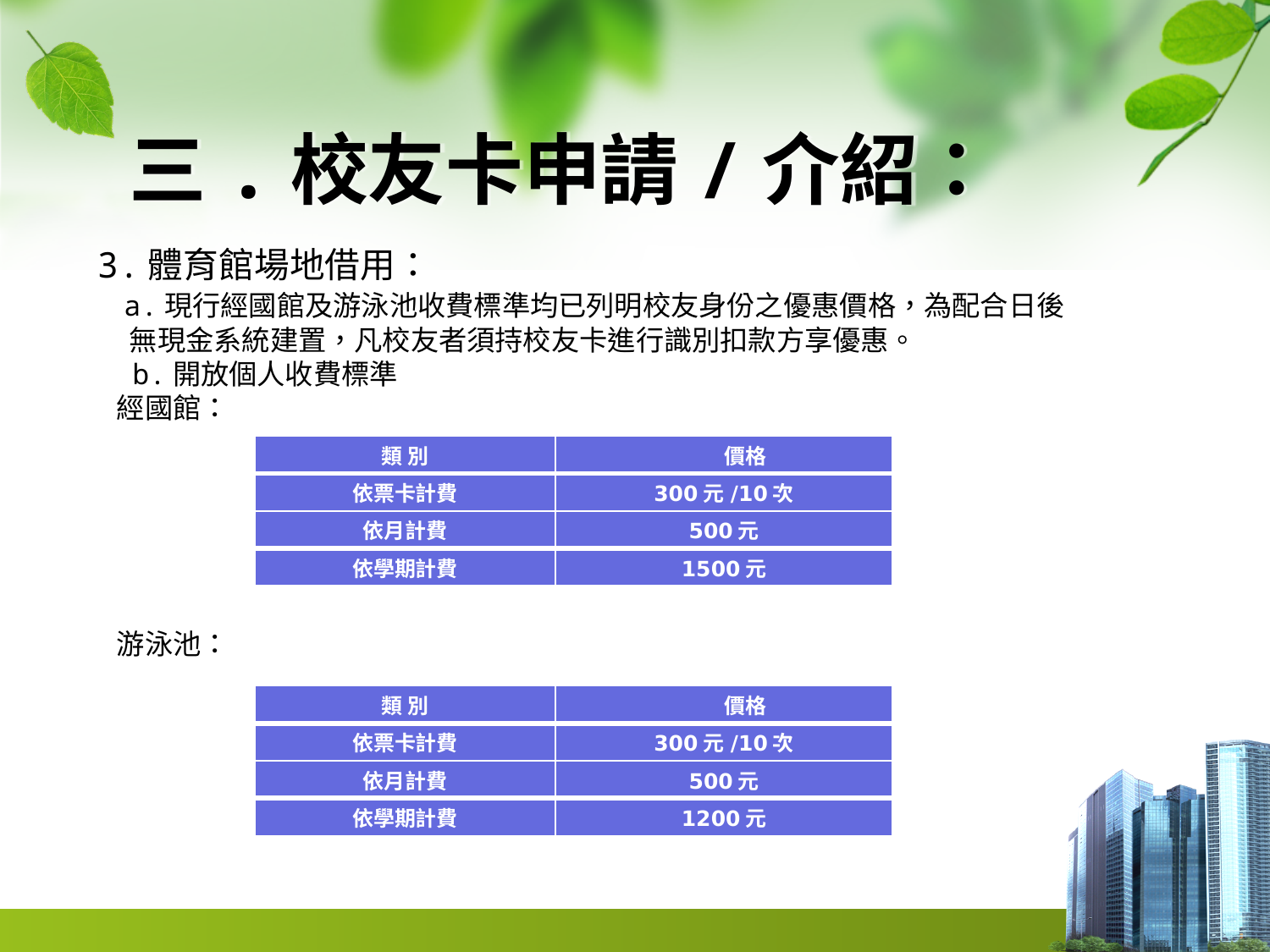

# 三.校友卡申請/介紹：
3.體育館場地借用：
   a.現行經國館及游泳池收費標準均已列明校友身份之優惠價格，為配合日後
    無現金系統建置，凡校友者須持校友卡進行識別扣款方享優惠。
　b.開放個人收費標準
  經國館：

  游泳池：

| 類 別 | 價格 |
| --- | --- |
| 依票卡計費 | 300元/10次 |
| 依月計費 | 500元 |
| 依學期計費 | 1500元 |
| 類 別 | 價格 |
| --- | --- |
| 依票卡計費 | 300元/10次 |
| 依月計費 | 500元 |
| 依學期計費 | 1200元 |